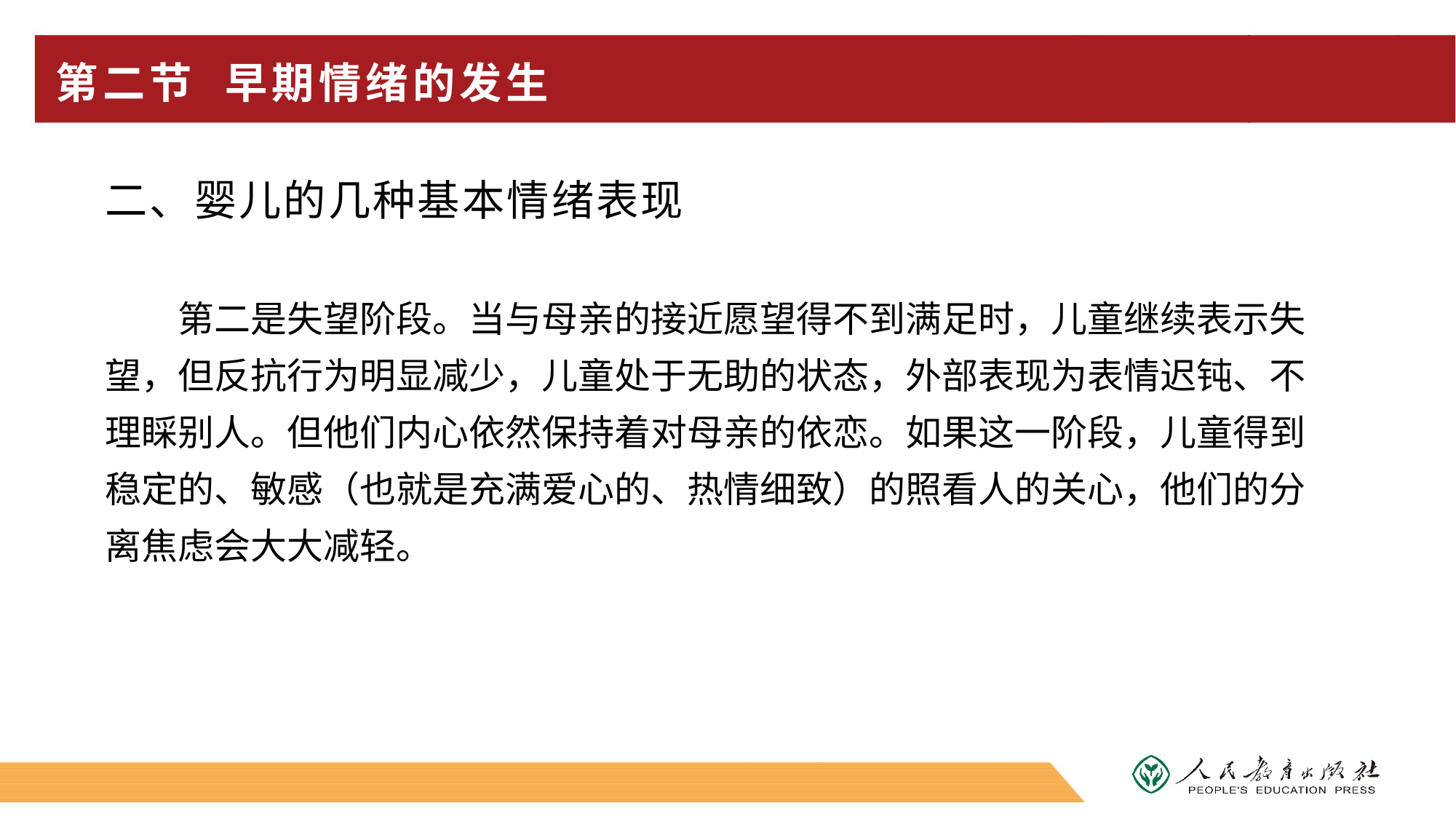

# 第二节  早期情绪的发生
二、婴儿的几种基本情绪表现
第二是失望阶段。当与母亲的接近愿望得不到满足时，儿童继续表示失望，但反抗行为明显减少，儿童处于无助的状态，外部表现为表情迟钝、不理睬别人。但他们内心依然保持着对母亲的依恋。如果这一阶段，儿童得到稳定的、敏感（也就是充满爱心的、热情细致）的照看人的关心，他们的分离焦虑会大大减轻。